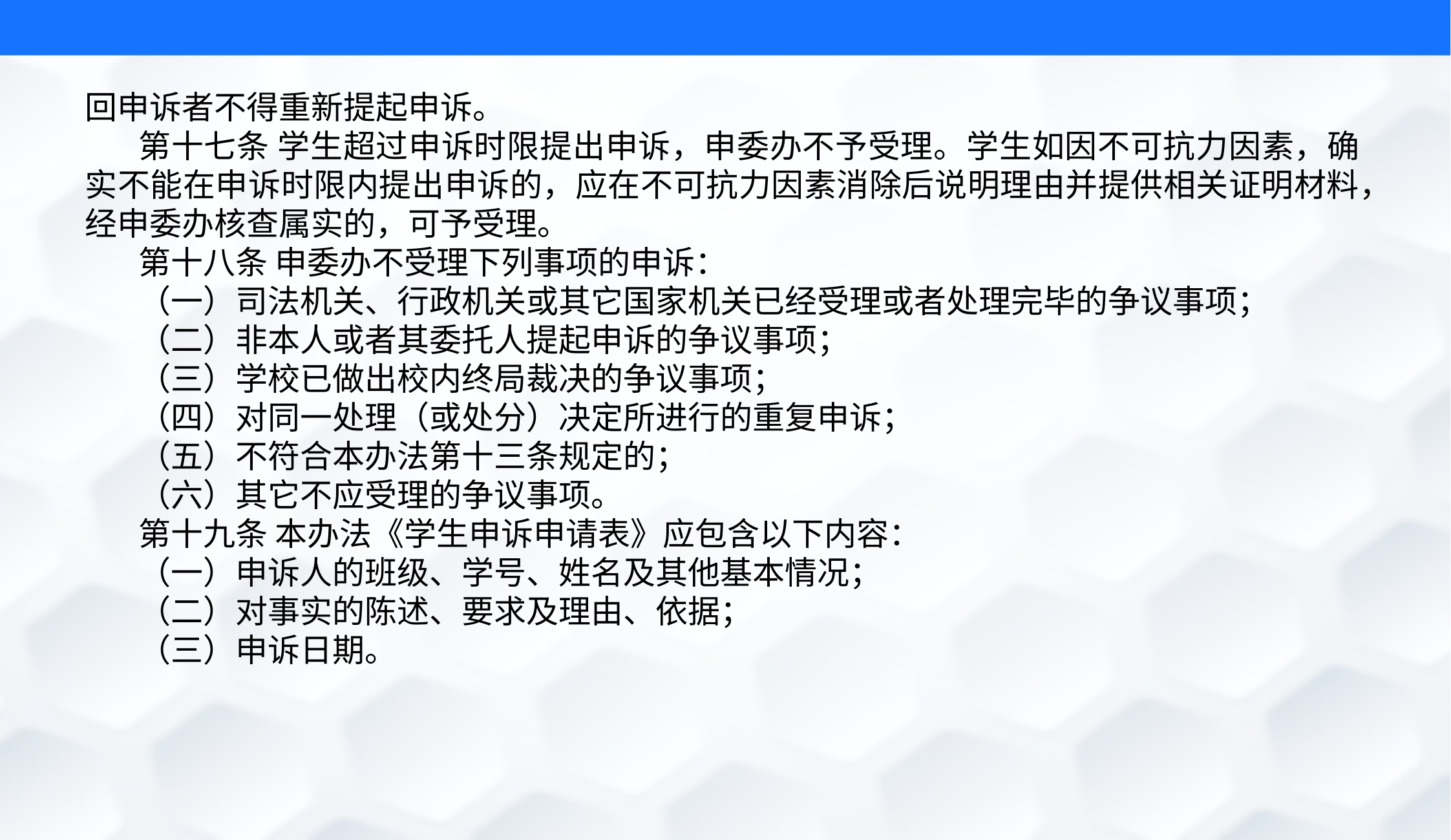

回申诉者不得重新提起申诉。
第十七条 学生超过申诉时限提出申诉，申委办不予受理。学生如因不可抗力因素，确实不能在申诉时限内提出申诉的，应在不可抗力因素消除后说明理由并提供相关证明材料，经申委办核查属实的，可予受理。
第十八条 申委办不受理下列事项的申诉：
（一）司法机关、行政机关或其它国家机关已经受理或者处理完毕的争议事项；
（二）非本人或者其委托人提起申诉的争议事项；
（三）学校已做出校内终局裁决的争议事项；
（四）对同一处理（或处分）决定所进行的重复申诉；
（五）不符合本办法第十三条规定的；
（六）其它不应受理的争议事项。
第十九条 本办法《学生申诉申请表》应包含以下内容：
（一）申诉人的班级、学号、姓名及其他基本情况；
（二）对事实的陈述、要求及理由、依据；
（三）申诉日期。